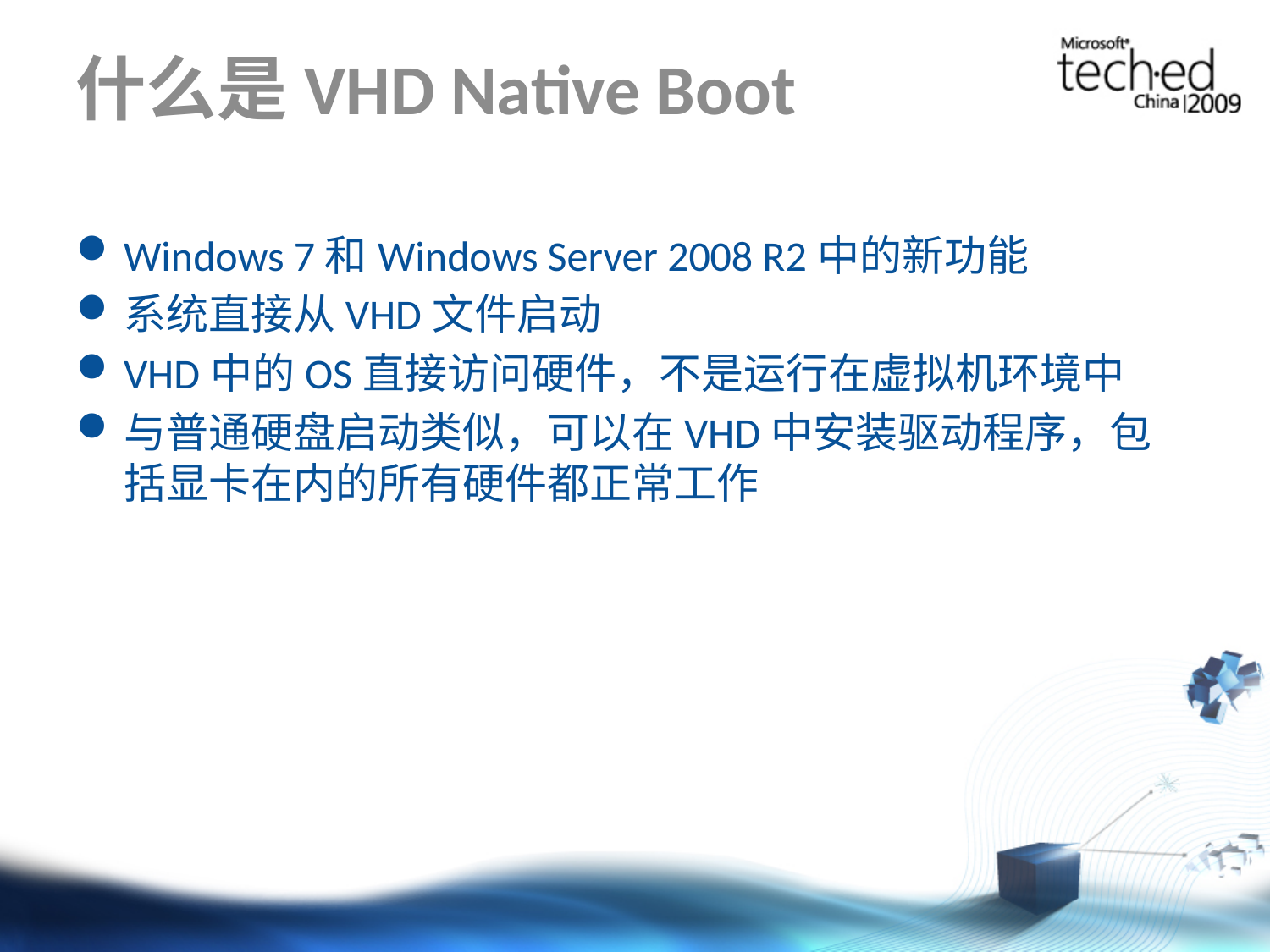

# 什么是VHD Native Boot
Windows 7和Windows Server 2008 R2中的新功能
系统直接从VHD文件启动
VHD中的OS直接访问硬件，不是运行在虚拟机环境中
与普通硬盘启动类似，可以在VHD中安装驱动程序，包括显卡在内的所有硬件都正常工作